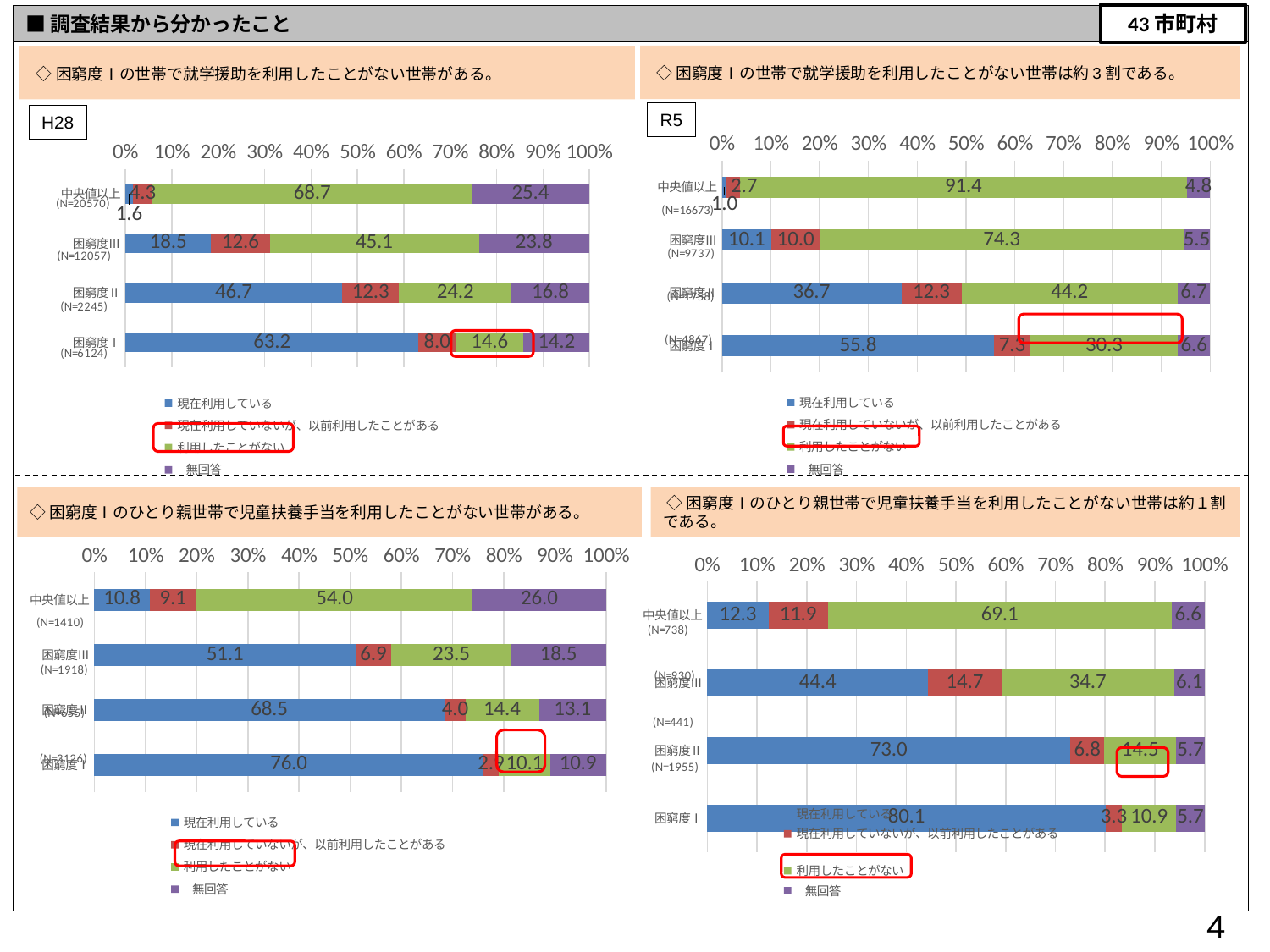

43市町村
■調査結果から分かったこと

 ◇困窮度Ⅰの世帯で就学援助を利用したことがない世帯は約3割である。
 ◇困窮度Ⅰの世帯で就学援助を利用したことがない世帯がある。
R5
H28

### Chart

| Category | 現在利用している     | 現在利用していないが、以前利用したことがある                 | 利用したことがない   |   無回答             |
|---|---|---|---|---|
| 中央値以上 | 1.0 | 2.7 | 91.4 | 4.8 |
| 困窮度Ⅲ | 10.1 | 10.0 | 74.3 | 5.5 |
| 困窮度Ⅱ | 36.7 | 12.3 | 44.2 | 6.7 |
| 困窮度Ⅰ | 55.8 | 7.3 | 30.3 | 6.6 |

### Chart

| Category | 現在利用している     | 現在利用していないが、以前利用したことがある                 | 利用したことがない   |   無回答             |
|---|---|---|---|---|
| 中央値以上 | 1.6 | 4.3 | 68.7 | 25.4 |
| 困窮度Ⅲ | 18.5 | 12.6 | 45.1 | 23.8 |
| 困窮度Ⅱ | 46.7 | 12.3 | 24.2 | 16.8 |
| 困窮度Ⅰ | 63.2 | 8.0 | 14.6 | 14.2 |
(N=16673)
◇困窮度Ⅰのひとり親世帯で児童扶養手当を利用したことがない世帯がある。
 ◇困窮度Ⅰのひとり親世帯で児童扶養手当を利用したことがない世帯は約１割である。

### Chart

| Category | 現在利用している     | 現在利用していないが、以前利用したことがある                 | 利用したことがない   |   無回答             |
|---|---|---|---|---|
| 中央値以上 | 10.8 | 9.1 | 54.0 | 26.0 |
| 困窮度Ⅲ | 51.1 | 6.9 | 23.5 | 18.5 |
| 困窮度Ⅱ | 68.5 | 4.0 | 14.4 | 13.1 |
| 困窮度Ⅰ | 76.0 | 2.9 | 10.1 | 10.9 |

### Chart

| Category | 現在利用している     | 現在利用していないが、以前利用したことがある                 | 利用したことがない   |   無回答             |
|---|---|---|---|---|
| 中央値以上 | 12.3 | 11.9 | 69.1 | 6.6 |
| 困窮度Ⅲ | 44.4 | 14.7 | 34.7 | 6.1 |
| 困窮度Ⅱ | 73.0 | 6.8 | 14.5 | 5.7 |
| 困窮度Ⅰ | 80.1 | 3.3 | 10.9 | 5.7 |

４